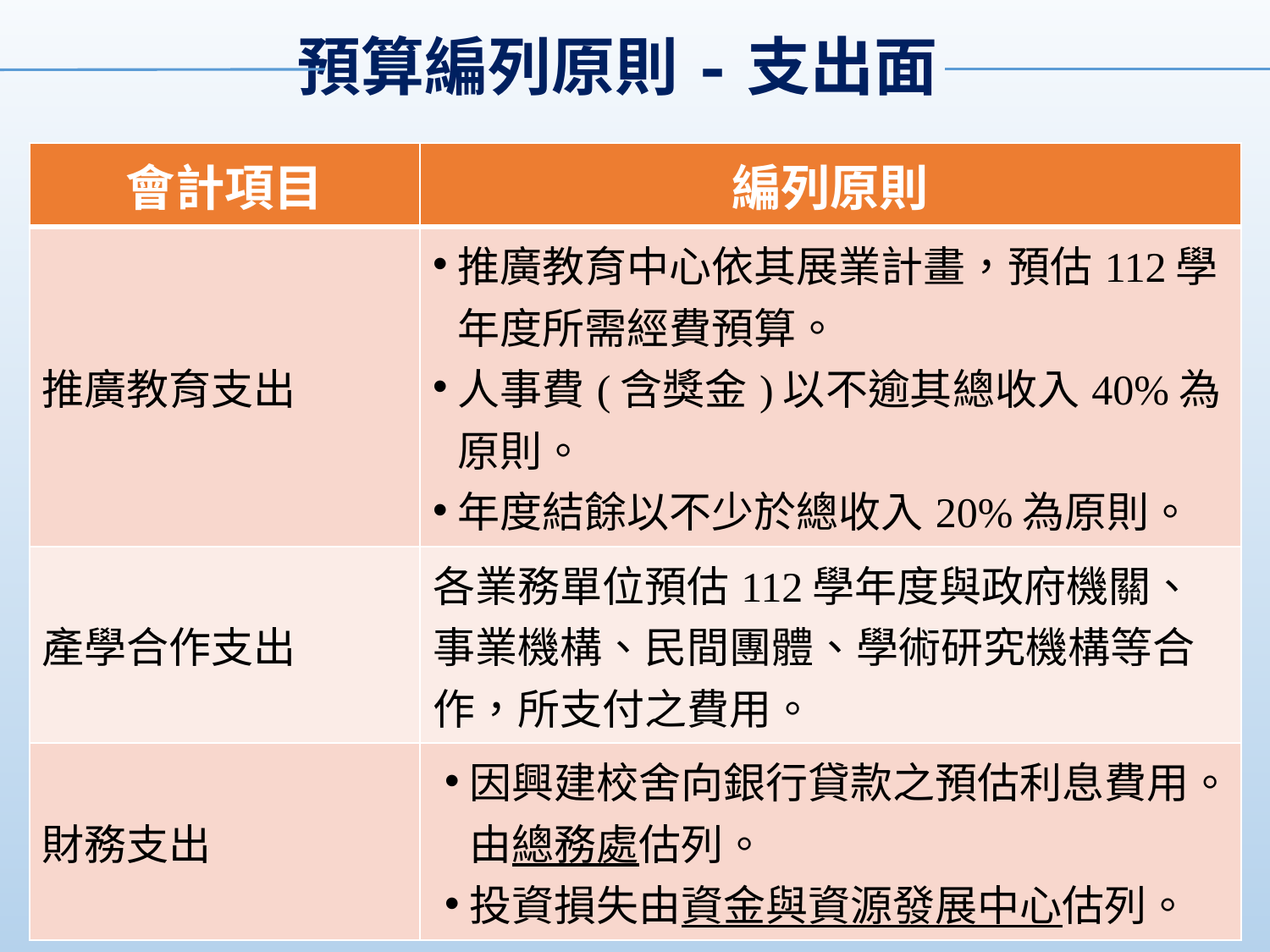

預算編列原則-支出面
| 會計項目 | 編列原則 |
| --- | --- |
| 推廣教育支出 | 推廣教育中心依其展業計畫，預估112學年度所需經費預算。 人事費(含獎金)以不逾其總收入40%為原則。 年度結餘以不少於總收入20%為原則。 |
| 產學合作支出 | 各業務單位預估112學年度與政府機關、事業機構、民間團體、學術研究機構等合作，所支付之費用。 |
| 財務支出 | 因興建校舍向銀行貸款之預估利息費用。由總務處估列。 投資損失由資金與資源發展中心估列。 |